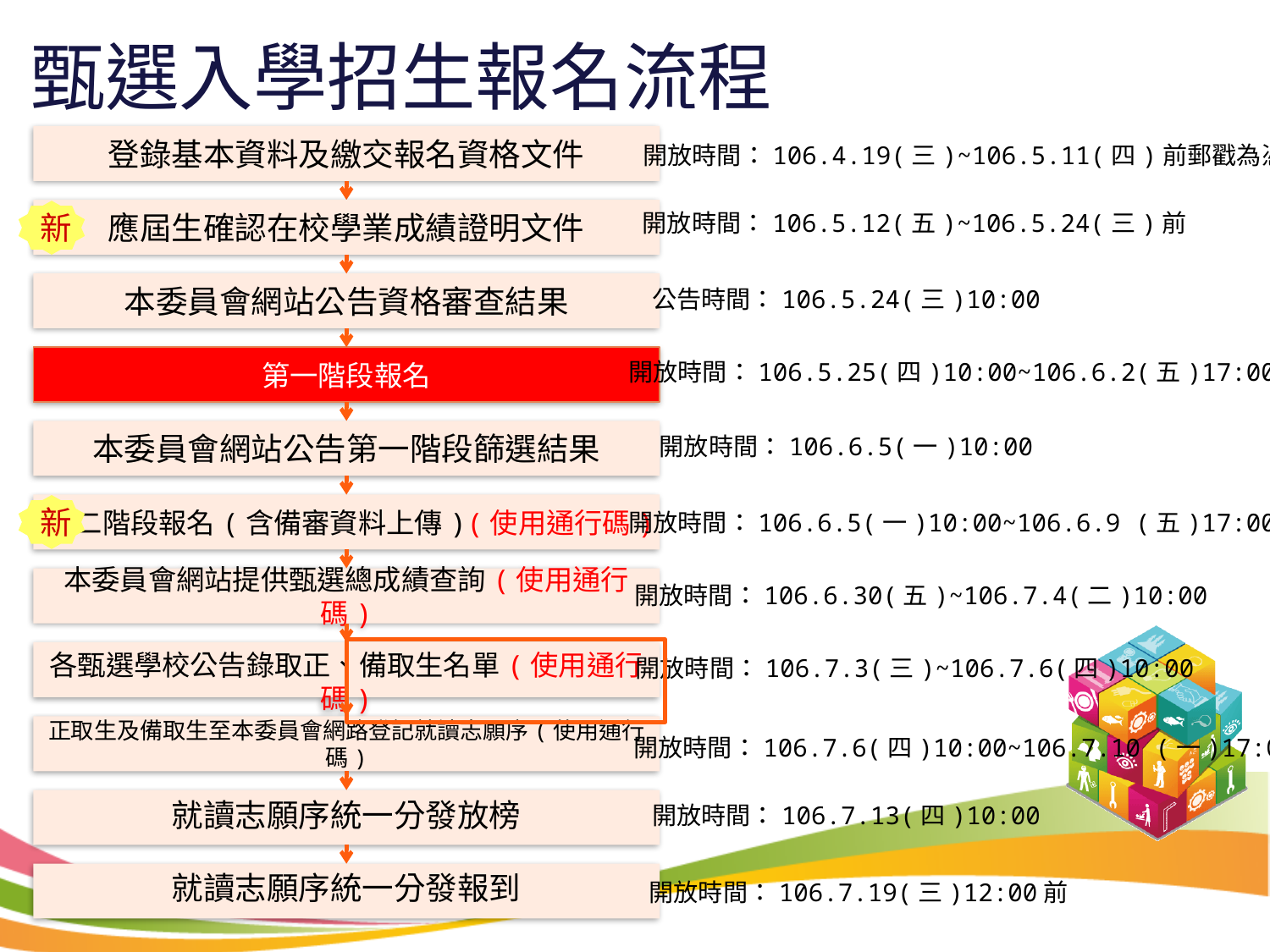

甄選入學招生報名流程
登錄基本資料及繳交報名資格文件
開放時間：106.4.19(三)~106.5.11(四)前郵戳為憑
應屆生確認在校學業成績證明文件
新
開放時間：106.5.12(五)~106.5.24(三)前
本委員會網站公告資格審查結果
公告時間：106.5.24(三)10:00
第一階段報名
開放時間：106.5.25(四)10:00~106.6.2(五)17:00
本委員會網站公告第一階段篩選結果
開放時間：106.6.5(一)10:00
第二階段報名(含備審資料上傳)(使用通行碼)
新
開放時間：106.6.5(一)10:00~106.6.9 (五)17:00
本委員會網站提供甄選總成績查詢(使用通行碼)
開放時間：106.6.30(五)~106.7.4(二)10:00
各甄選學校公告錄取正、備取生名單(使用通行碼)
開放時間：106.7.3(三)~106.7.6(四)10:00
正取生及備取生至本委員會網路登記就讀志願序(使用通行碼)
開放時間：106.7.6(四)10:00~106.7.10 (一)17:00
就讀志願序統一分發放榜
開放時間：106.7.13(四)10:00
就讀志願序統一分發報到
開放時間：106.7.19(三)12:00前